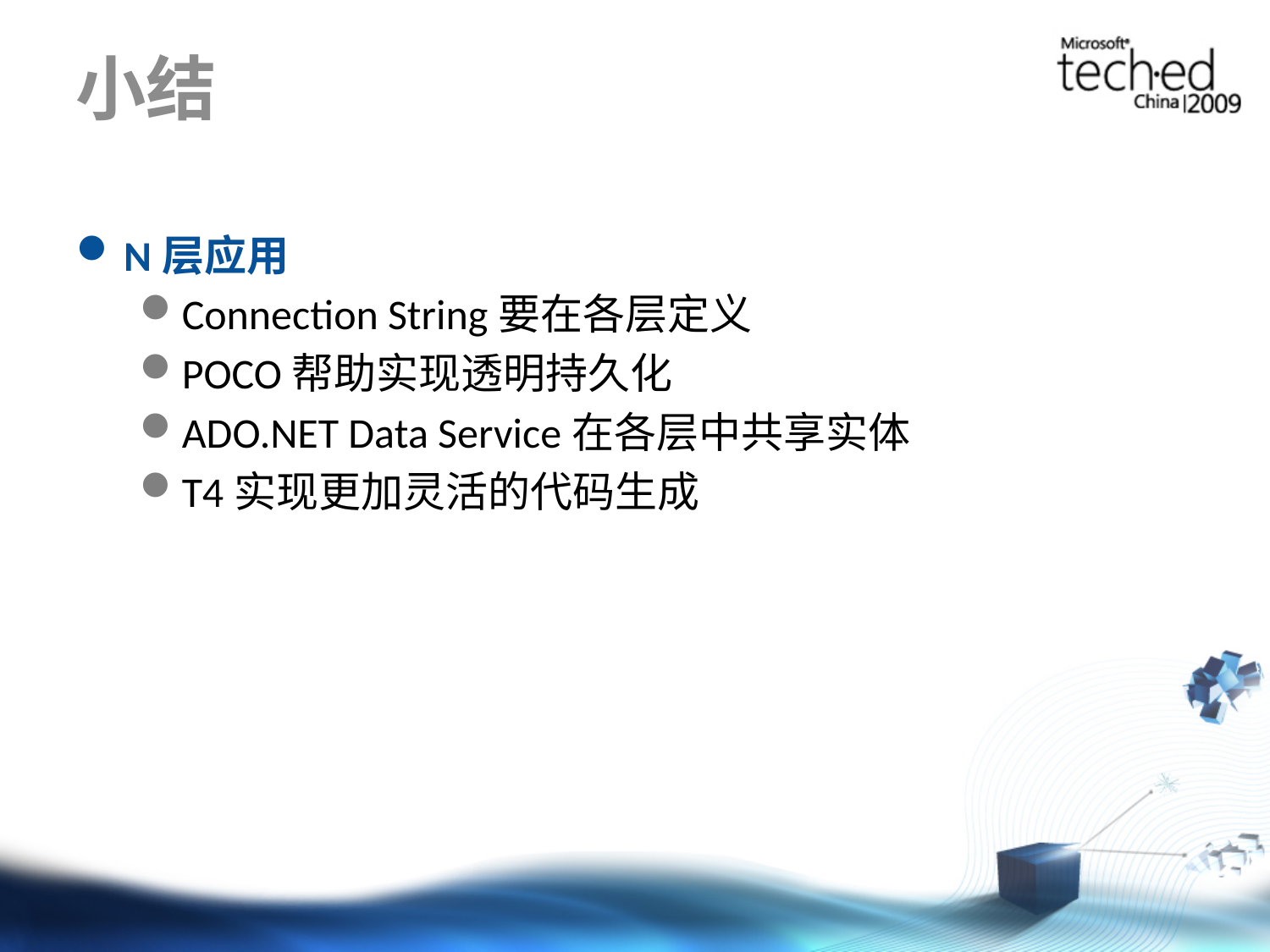

# 小结
N层应用
Connection String要在各层定义
POCO帮助实现透明持久化
ADO.NET Data Service在各层中共享实体
T4实现更加灵活的代码生成